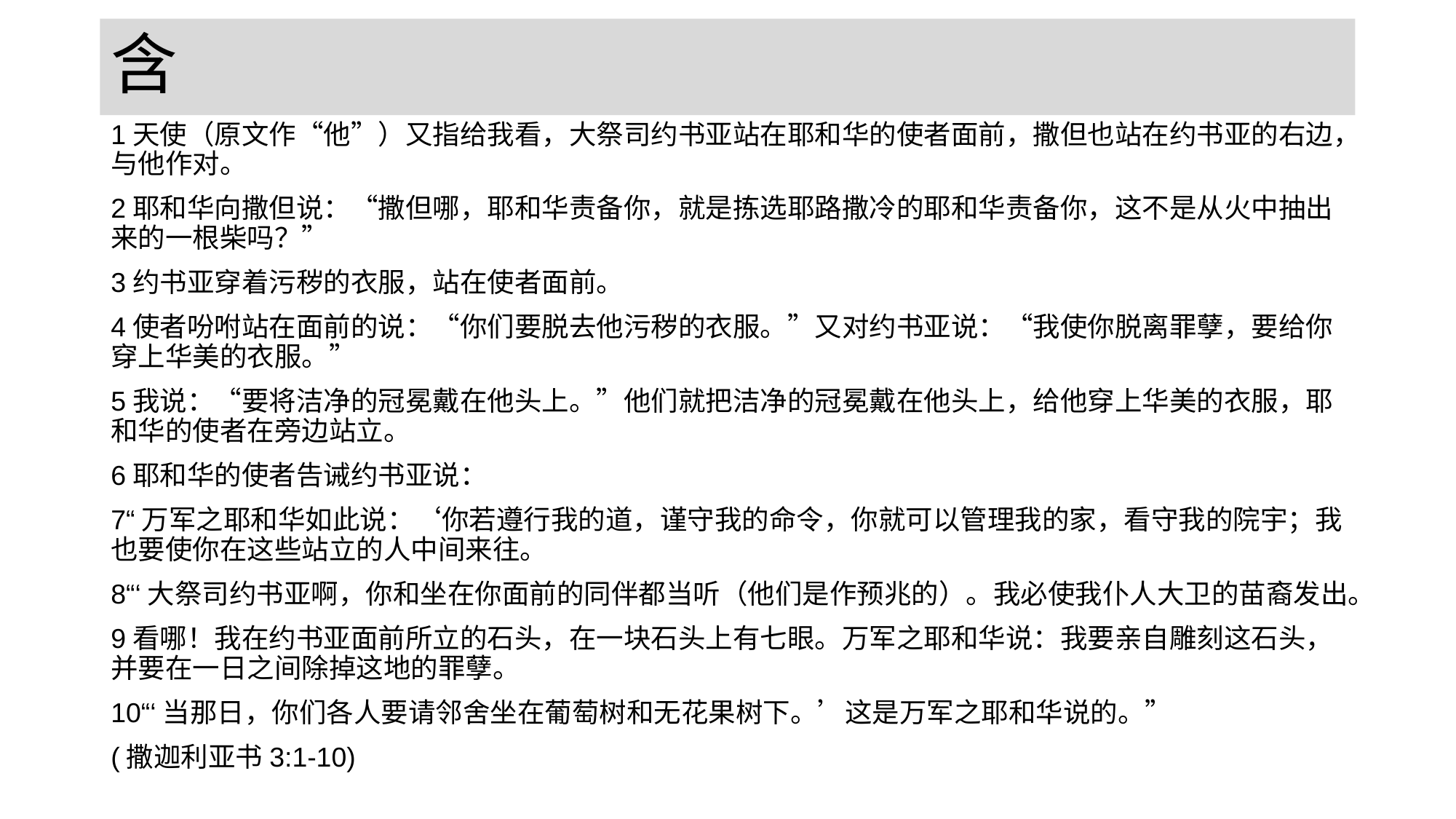

# 含
1天使（原文作“他”）又指给我看，大祭司约书亚站在耶和华的使者面前，撒但也站在约书亚的右边，与他作对。
2耶和华向撒但说：“撒但哪，耶和华责备你，就是拣选耶路撒冷的耶和华责备你，这不是从火中抽出来的一根柴吗？”
3约书亚穿着污秽的衣服，站在使者面前。
4使者吩咐站在面前的说：“你们要脱去他污秽的衣服。”又对约书亚说：“我使你脱离罪孽，要给你穿上华美的衣服。”
5我说：“要将洁净的冠冕戴在他头上。”他们就把洁净的冠冕戴在他头上，给他穿上华美的衣服，耶和华的使者在旁边站立。
6耶和华的使者告诫约书亚说：
7“万军之耶和华如此说：‘你若遵行我的道，谨守我的命令，你就可以管理我的家，看守我的院宇；我也要使你在这些站立的人中间来往。
8“‘大祭司约书亚啊，你和坐在你面前的同伴都当听（他们是作预兆的）。我必使我仆人大卫的苗裔发出。
9看哪！我在约书亚面前所立的石头，在一块石头上有七眼。万军之耶和华说：我要亲自雕刻这石头，并要在一日之间除掉这地的罪孽。
10“‘当那日，你们各人要请邻舍坐在葡萄树和无花果树下。’这是万军之耶和华说的。”
(撒迦利亚书3:1-10)